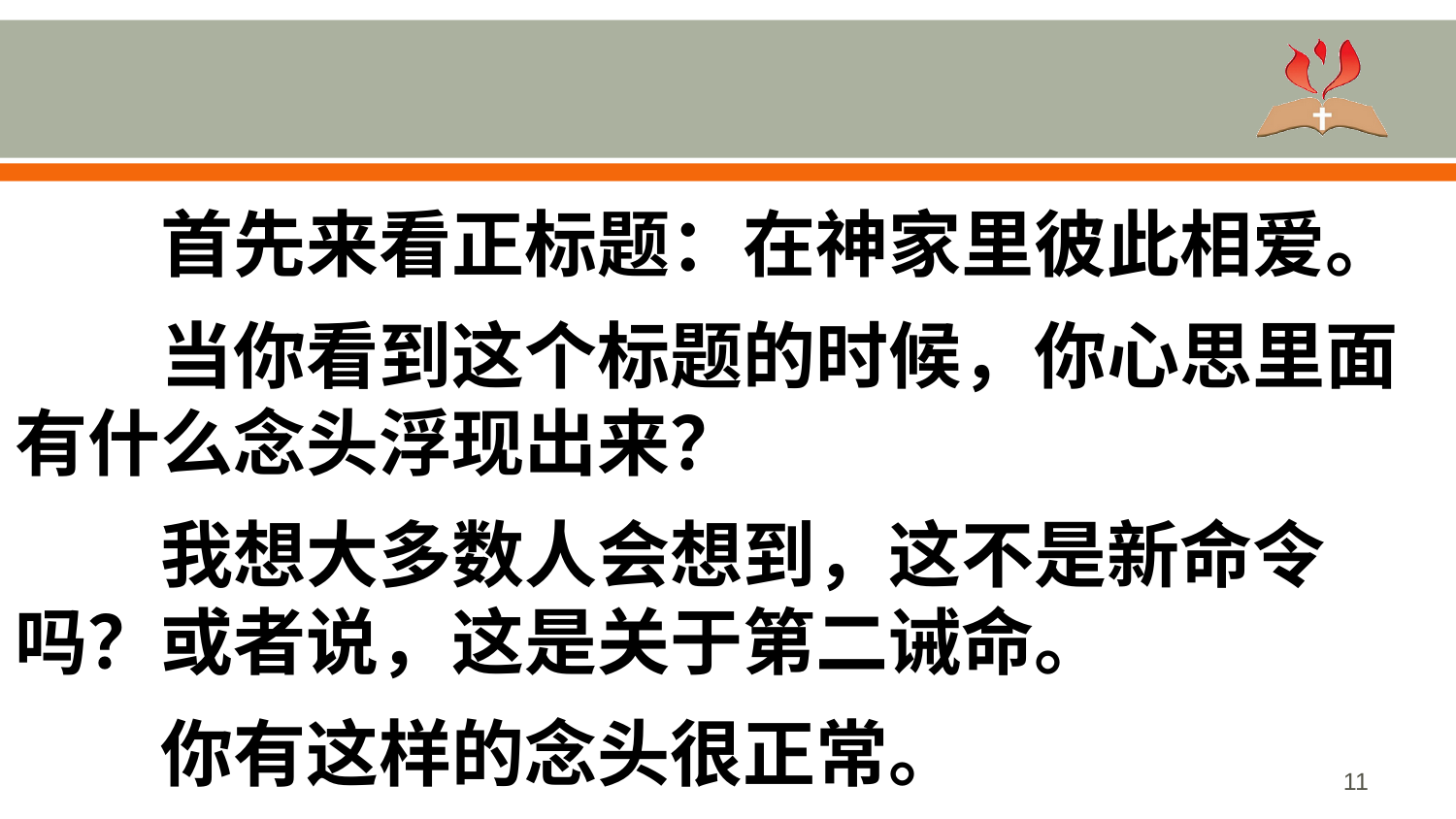

首先来看正标题：在神家里彼此相爱。
当你看到这个标题的时候，你心思里面有什么念头浮现出来？
我想大多数人会想到，这不是新命令吗？或者说，这是关于第二诫命。
你有这样的念头很正常。

11